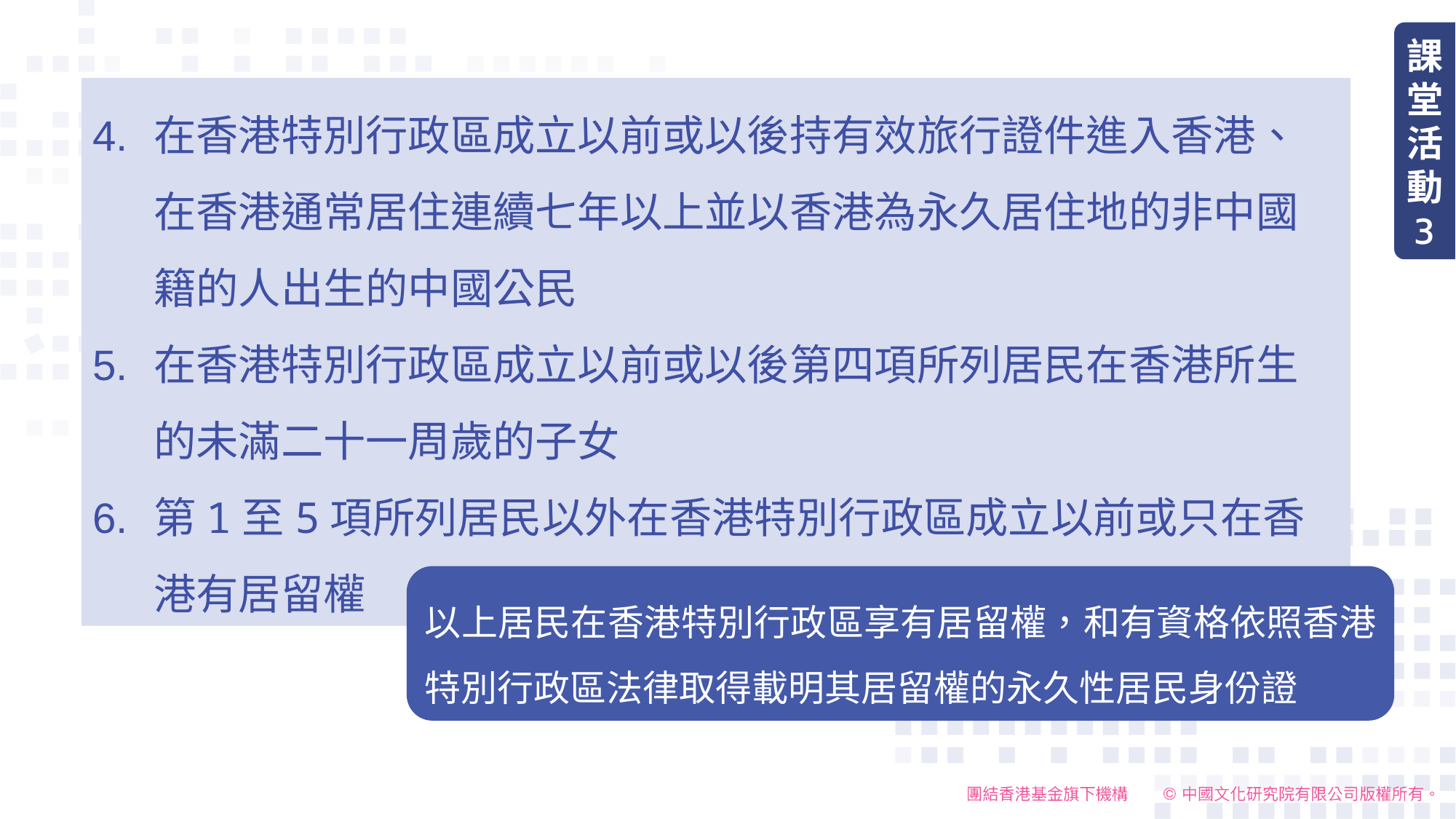

課堂活動
3
在香港特別行政區成立以前或以後持有效旅行證件進入香港、在香港通常居住連續七年以上並以香港為永久居住地的非中國籍的人出生的中國公民
在香港特別行政區成立以前或以後第四項所列居民在香港所生的未滿二十一周歲的子女
第1至5項所列居民以外在香港特別行政區成立以前或只在香港有居留權

以上居民在香港特別行政區享有居留權，和有資格依照香港特別行政區法律取得載明其居留權的永久性居民身份證